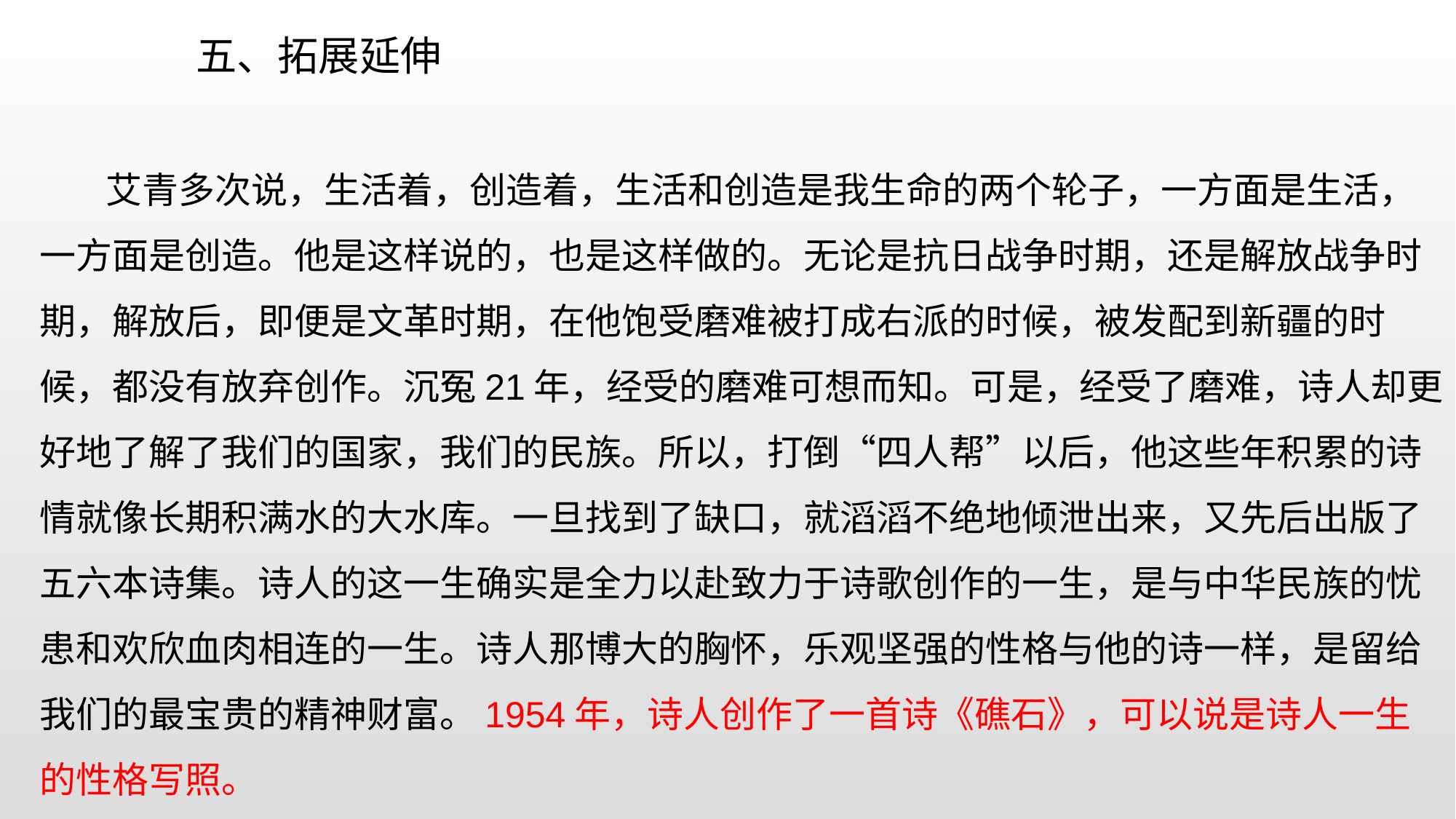

五、拓展延伸

       艾青多次说，生活着，创造着，生活和创造是我生命的两个轮子，一方面是生活，一方面是创造。他是这样说的，也是这样做的。无论是抗日战争时期，还是解放战争时期，解放后，即便是文革时期，在他饱受磨难被打成右派的时候，被发配到新疆的时候，都没有放弃创作。沉冤21年，经受的磨难可想而知。可是，经受了磨难，诗人却更好地了解了我们的国家，我们的民族。所以，打倒“四人帮”以后，他这些年积累的诗情就像长期积满水的大水库。一旦找到了缺口，就滔滔不绝地倾泄出来，又先后出版了五六本诗集。诗人的这一生确实是全力以赴致力于诗歌创作的一生，是与中华民族的忧患和欢欣血肉相连的一生。诗人那博大的胸怀，乐观坚强的性格与他的诗一样，是留给我们的最宝贵的精神财富。1954年，诗人创作了一首诗《礁石》，可以说是诗人一生的性格写照。